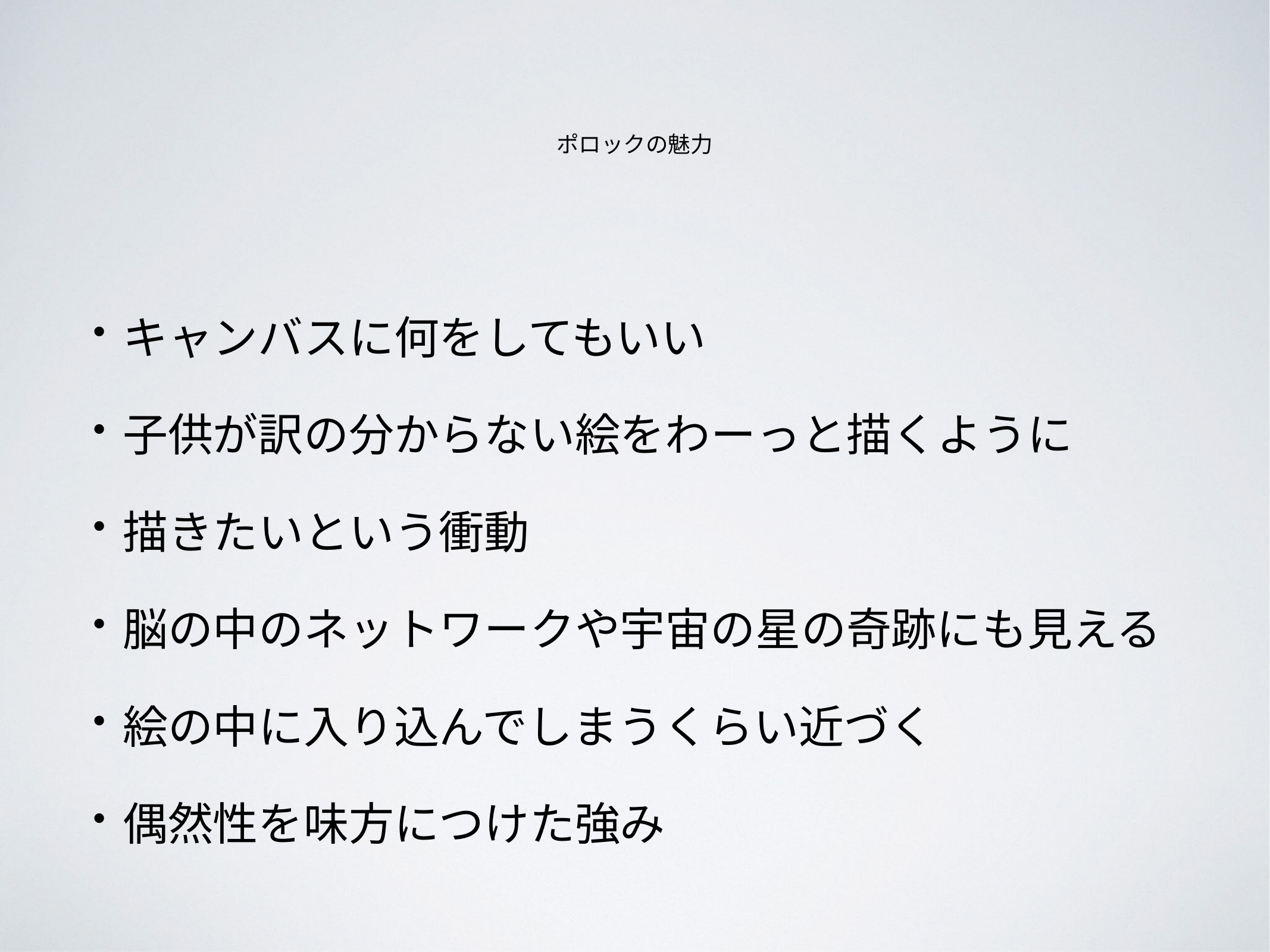

# ポロックの魅力
キャンバスに何をしてもいい
子供が訳の分からない絵をわーっと描くように
描きたいという衝動
脳の中のネットワークや宇宙の星の奇跡にも見える
絵の中に入り込んでしまうくらい近づく
偶然性を味方につけた強み